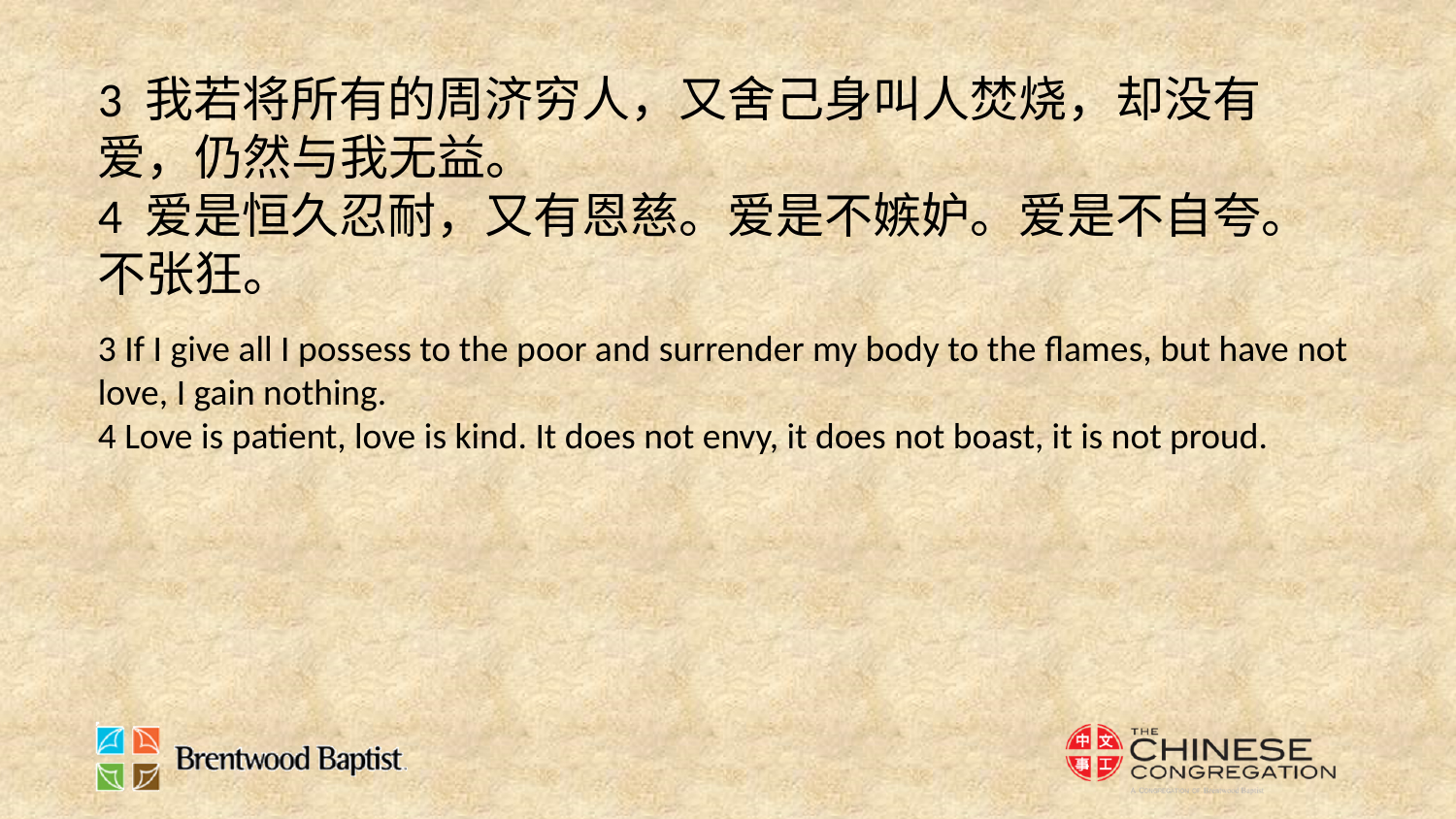

3 我若将所有的周济穷人，又舍己身叫人焚烧，却没有爱，仍然与我无益。
4 爱是恒久忍耐，又有恩慈。爱是不嫉妒。爱是不自夸。不张狂。

3 If I give all I possess to the poor and surrender my body to the flames, but have not love, I gain nothing.
4 Love is patient, love is kind. It does not envy, it does not boast, it is not proud.